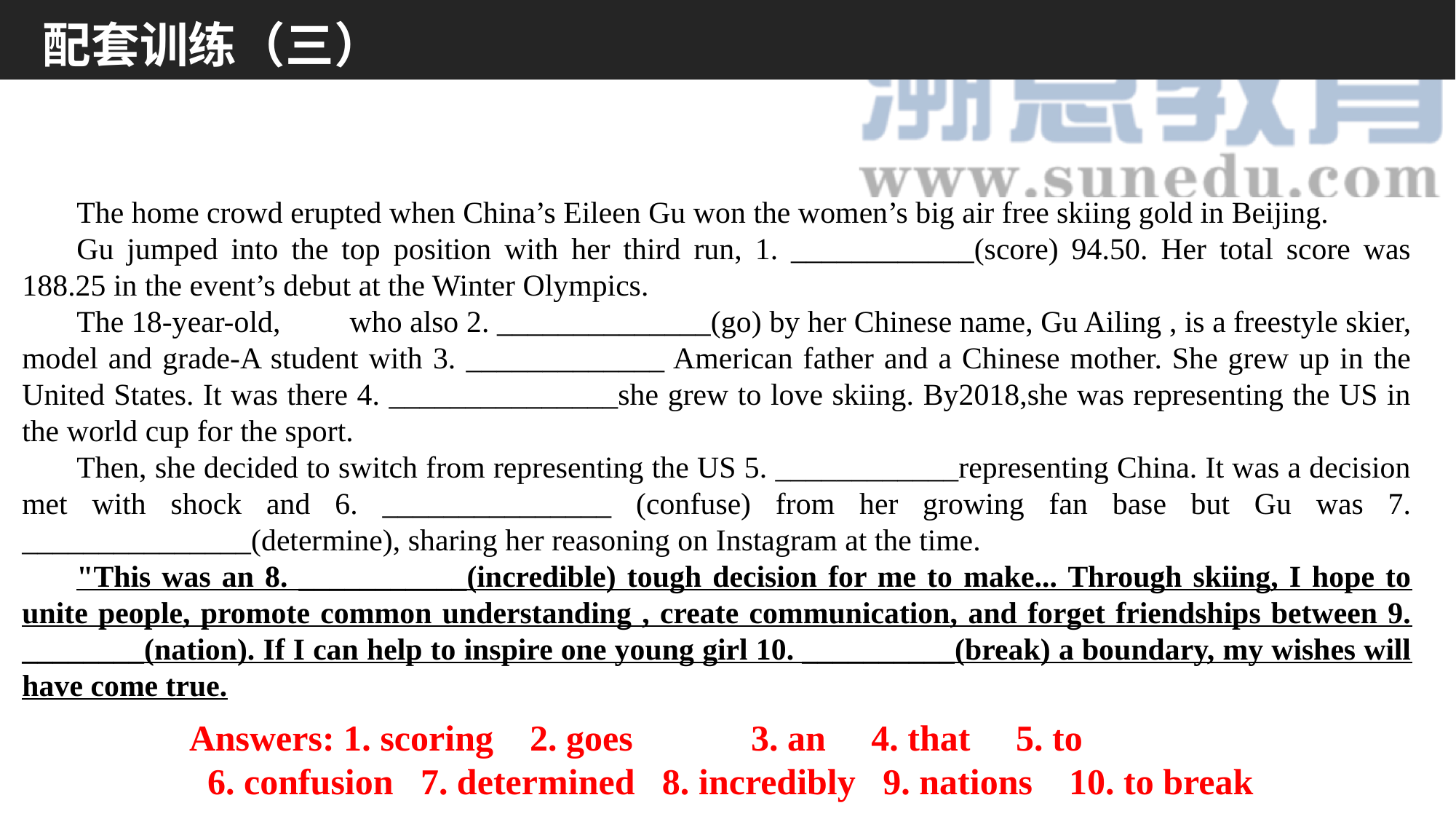

配套训练（三）
The home crowd erupted when China’s Eileen Gu won the women’s big air free skiing gold in Beijing.
Gu jumped into the top position with her third run, 1. ____________(score) 94.50. Her total score was 188.25 in the event’s debut at the Winter Olympics.
The 18-year-old,	who also 2. ______________(go) by her Chinese name, Gu Ailing , is a freestyle skier, model and grade-A student with 3. _____________ American father and a Chinese mother. She grew up in the United States. It was there 4. _______________she grew to love skiing. By2018,she was representing the US in the world cup for the sport.
Then, she decided to switch from representing the US 5. ____________representing China. It was a decision met with shock and 6. _______________ (confuse) from her growing fan base but Gu was 7. _______________(determine), sharing her reasoning on Instagram at the time.
"This was an 8. ___________(incredible) tough decision for me to make... Through skiing, I hope to unite people, promote common understanding , create communication, and forget friendships between 9. ________(nation). If I can help to inspire one young girl 10. __________(break) a boundary, my wishes will have come true.
Answers: 1. scoring    2. goes             3. an     4. that     5. to
  6. confusion   7. determined   8. incredibly   9. nations    10. to break